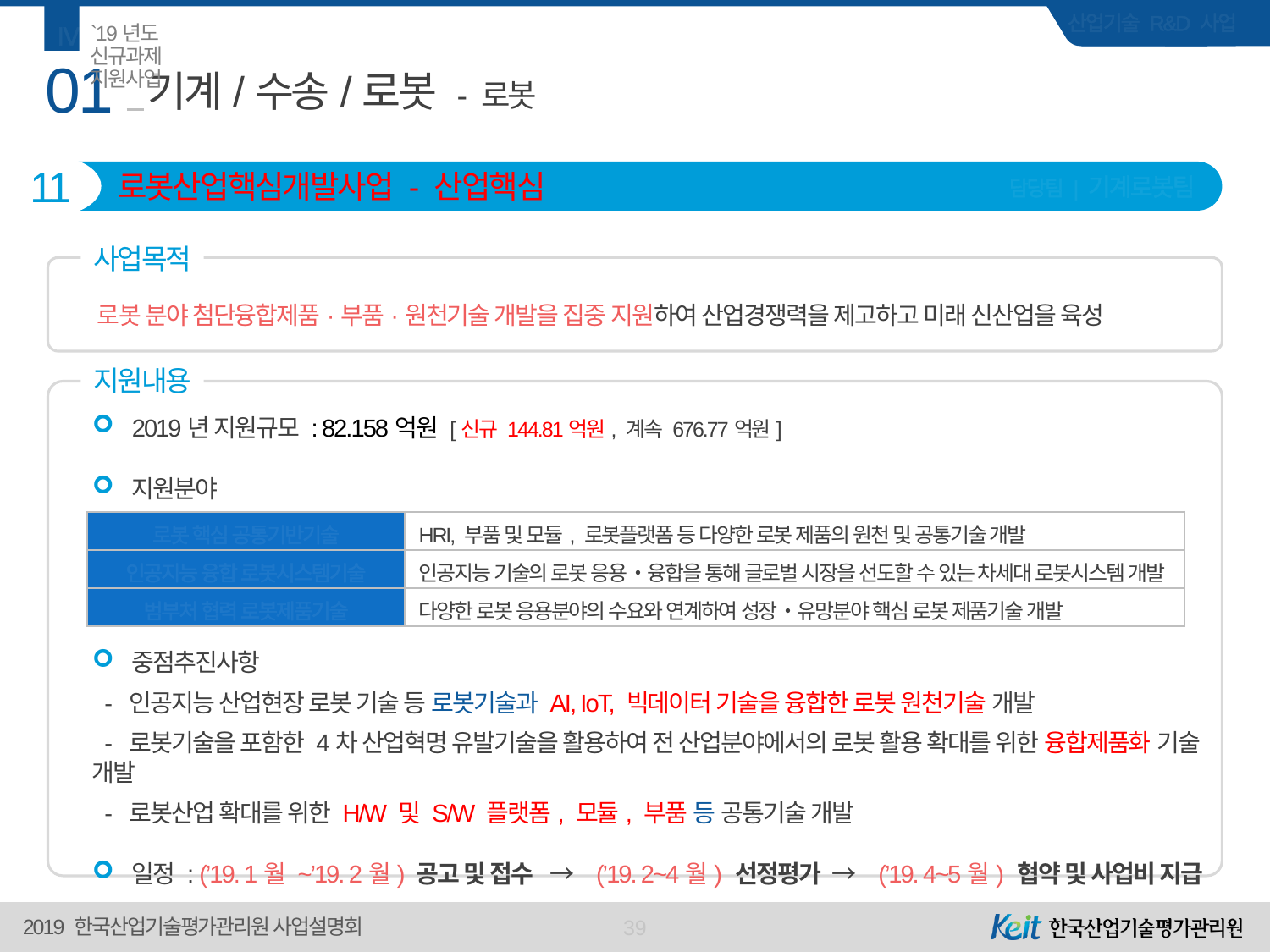

Ⅳ
`19년도 신규과제 지원사업
01
# 기계/수송/로봇 - 로봇
11
로봇산업핵심개발사업 - 산업핵심
담당팀 | 기계로봇팀
사업목적

로봇 분야 첨단융합제품·부품·원천기술 개발을 집중 지원하여 산업경쟁력을 제고하고 미래 신산업을 육성
지원내용

2019년 지원규모 : 82.158억원 [신규 144.81억원, 계속 676.77억원]

지원분야

중점추진사항
  -  인공지능 산업현장 로봇 기술 등 로봇기술과 AI, IoT, 빅데이터 기술을 융합한 로봇 원천기술 개발
  -  로봇기술을 포함한 4차 산업혁명 유발기술을 활용하여 전 산업분야에서의 로봇 활용 확대를 위한 융합제품화 기술 개발
  -  로봇산업 확대를 위한 H/W 및 S/W 플랫폼, 모듈, 부품 등 공통기술 개발

일정 : (’19. 1월 ~’19. 2월) 공고 및 접수   →   (’19. 2~4월) 선정평가  →   (’19. 4~5월) 협약 및 사업비 지급
| 로봇 핵심 공통기반기술 | HRI, 부품 및 모듈, 로봇플랫폼 등 다양한 로봇 제품의 원천 및 공통기술 개발 |
| --- | --- |
| 인공지능 융합 로봇시스템기술 | 인공지능 기술의 로봇 응용‧융합을 통해 글로벌 시장을 선도할 수 있는 차세대 로봇시스템 개발 |
| 범부처 협력 로봇제품기술 | 다양한 로봇 응용분야의 수요와 연계하여 성장‧유망분야 핵심 로봇 제품기술 개발 |
39